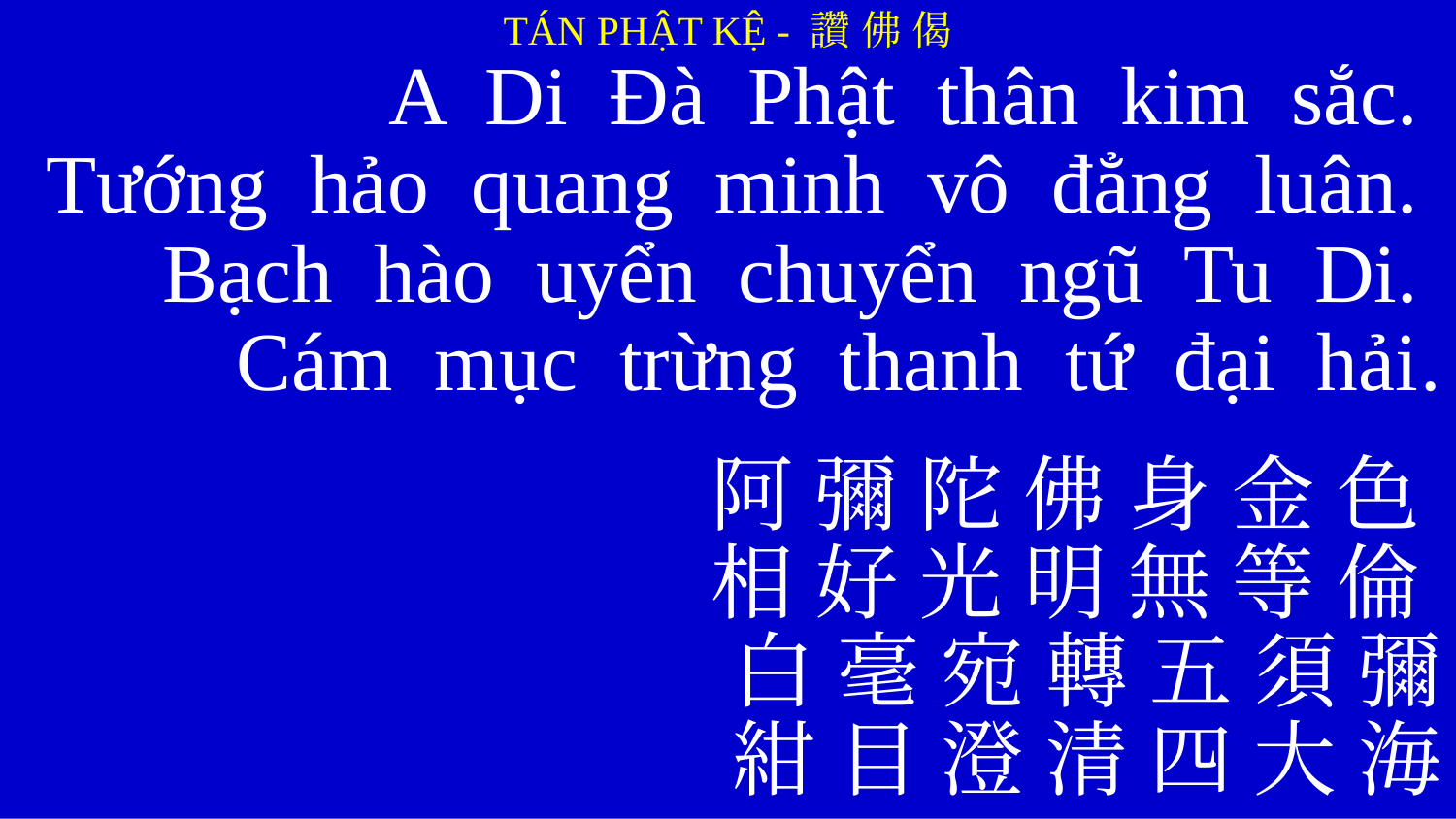

TÁN PHẬT KỆ - 讚 佛 偈
A  Di  Đà  Phật  thân  kim  sắc.
Tướng  hảo  quang  minh  vô  đẳng  luân.
Bạch  hào  uyển  chuyển  ngũ  Tu  Di.
Cám  mục  trừng  thanh  tứ  đại  hải.

阿 彌 陀 佛 身 金 色
相 好 光 明 無 等 倫
白 毫 宛 轉 五 須 彌
紺 目 澄 清 四 大 海